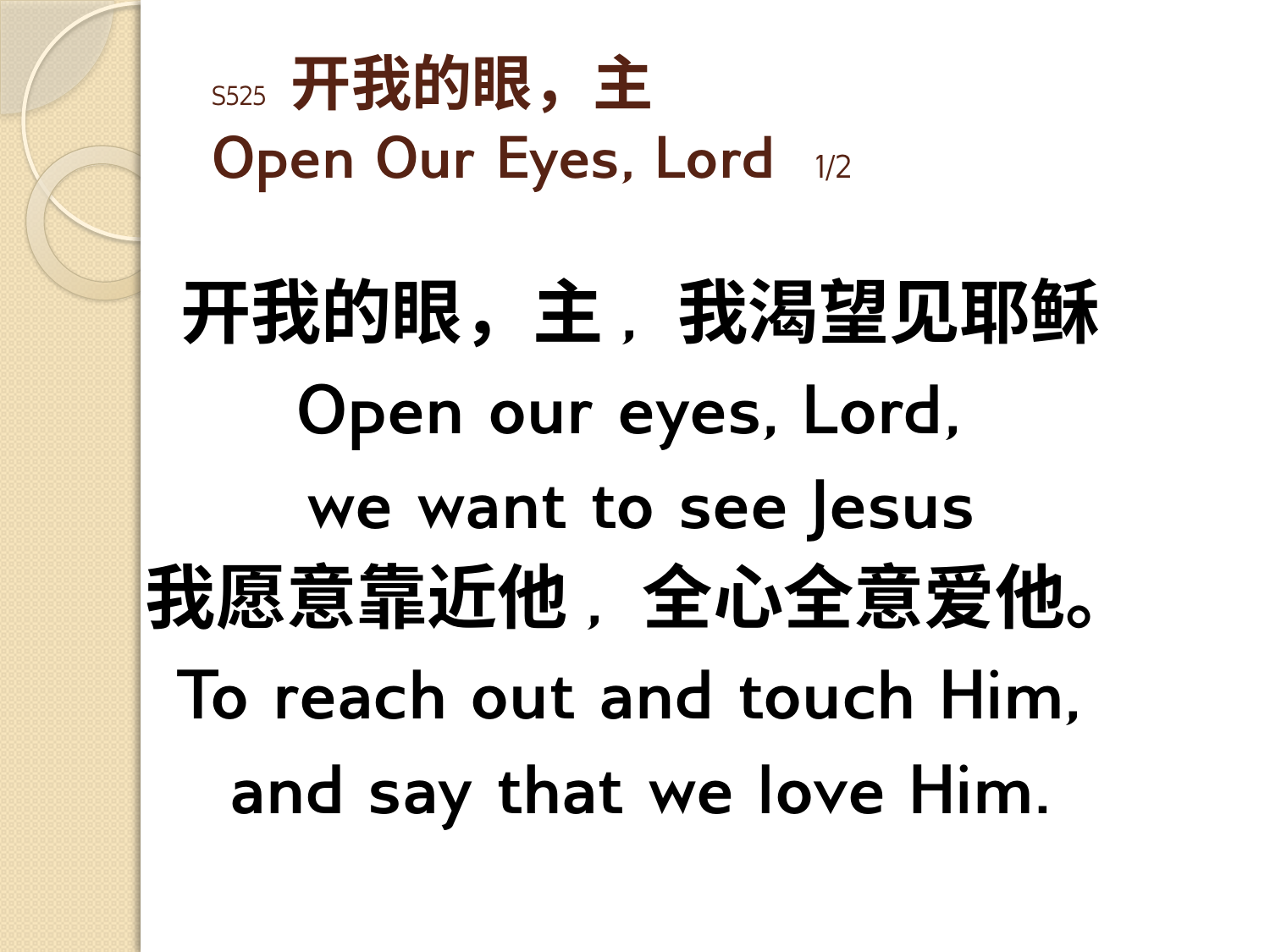

# S525 开我的眼，主 Open Our Eyes, Lord  1/2
开我的眼，主, 我渴望见耶稣
Open our eyes, Lord,
we want to see Jesus
我愿意靠近他, 全心全意爱他。
To reach out and touch Him,
and say that we love Him.